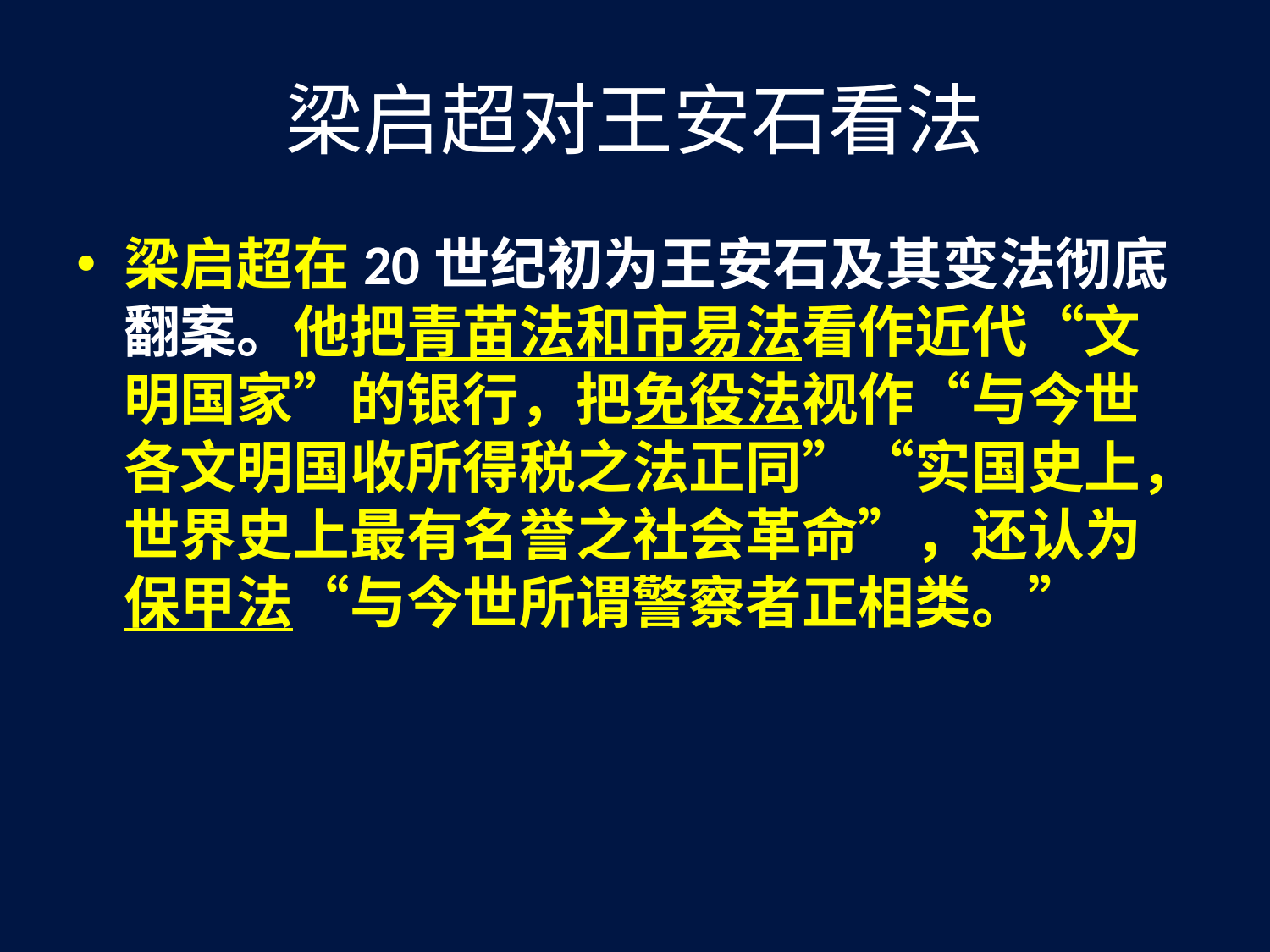

# 梁启超对王安石看法
梁启超在20世纪初为王安石及其变法彻底翻案。他把青苗法和市易法看作近代“文明国家”的银行，把免役法视作“与今世各文明国收所得税之法正同”“实国史上，世界史上最有名誉之社会革命”，还认为保甲法“与今世所谓警察者正相类。”